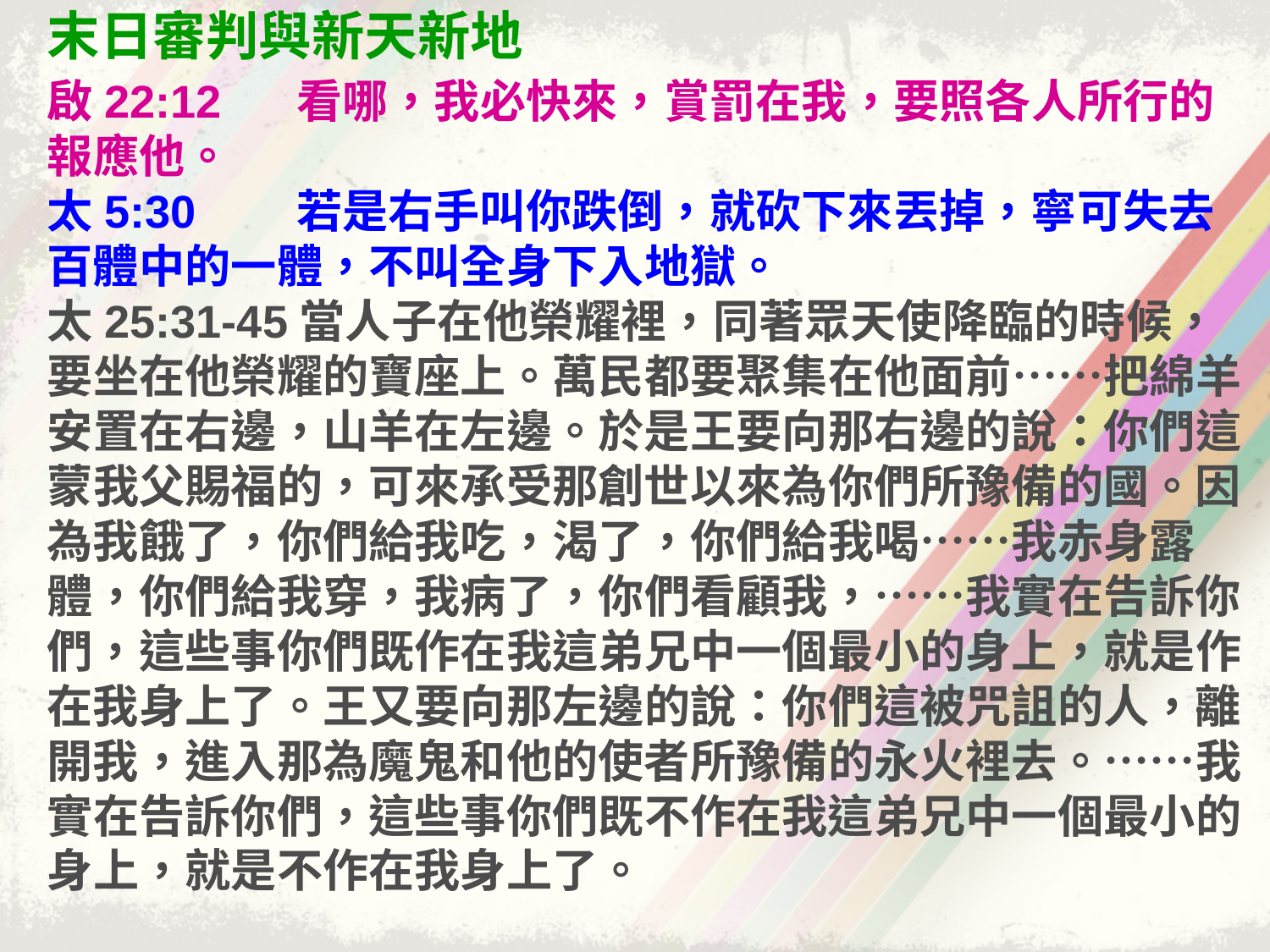

末日審判與新天新地
啟22:12     看哪，我必快來，賞罰在我，要照各人所行的報應他。
太5:30       若是右手叫你跌倒，就砍下來丟掉，寧可失去百體中的一體，不叫全身下入地獄。
太25:31-45當人子在他榮耀裡，同著眾天使降臨的時候，要坐在他榮耀的寶座上。萬民都要聚集在他面前……把綿羊安置在右邊，山羊在左邊。於是王要向那右邊的說：你們這蒙我父賜福的，可來承受那創世以來為你們所豫備的國。因為我餓了，你們給我吃，渴了，你們給我喝……我赤身露體，你們給我穿，我病了，你們看顧我，……我實在告訴你們，這些事你們既作在我這弟兄中一個最小的身上，就是作在我身上了。王又要向那左邊的說：你們這被咒詛的人，離開我，進入那為魔鬼和他的使者所豫備的永火裡去。……我實在告訴你們，這些事你們既不作在我這弟兄中一個最小的身上，就是不作在我身上了。